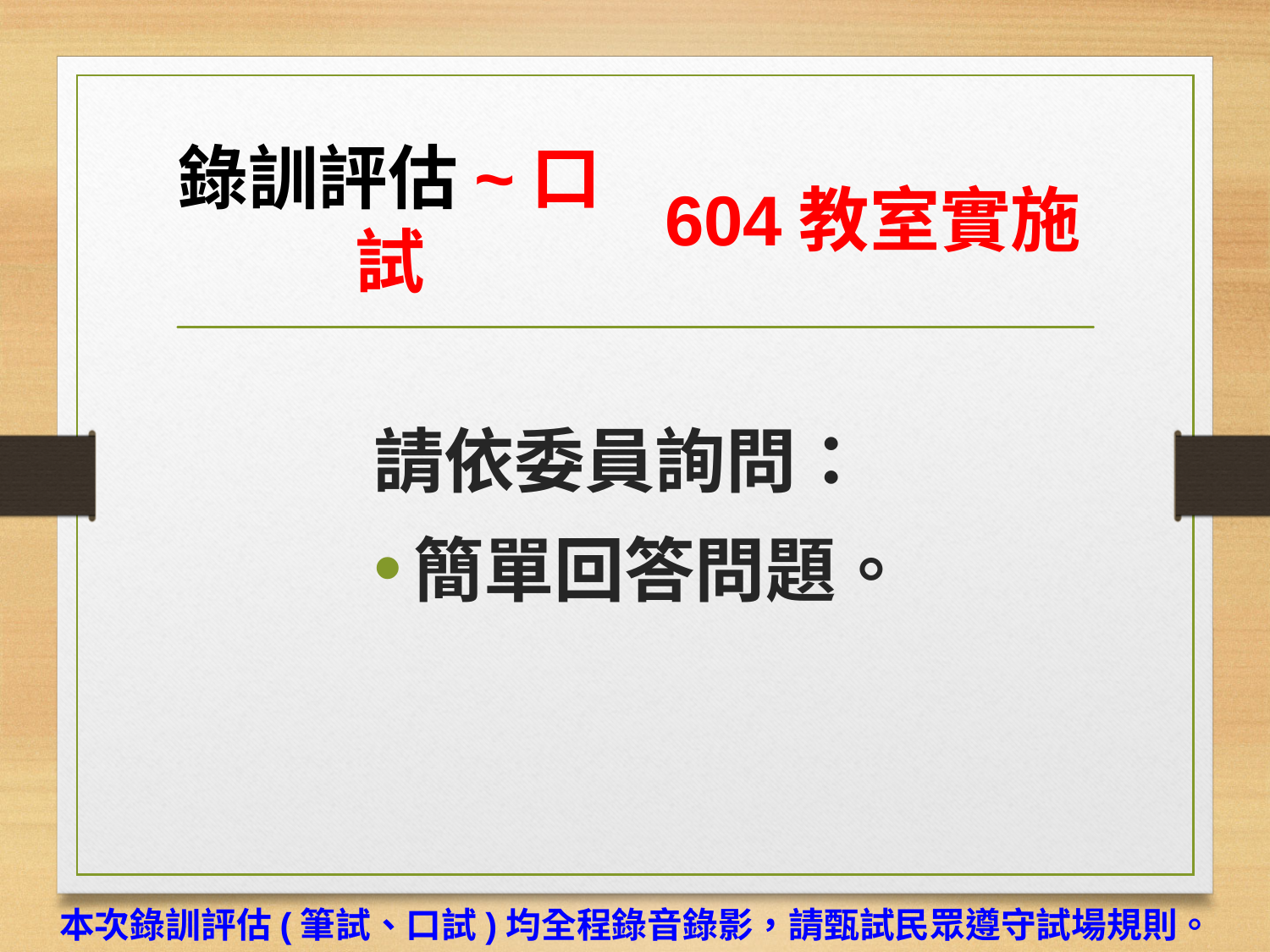

# 錄訓評估~口試
604教室實施
請依委員詢問：
簡單回答問題。
本次錄訓評估(筆試、口試)均全程錄音錄影，請甄試民眾遵守試場規則。